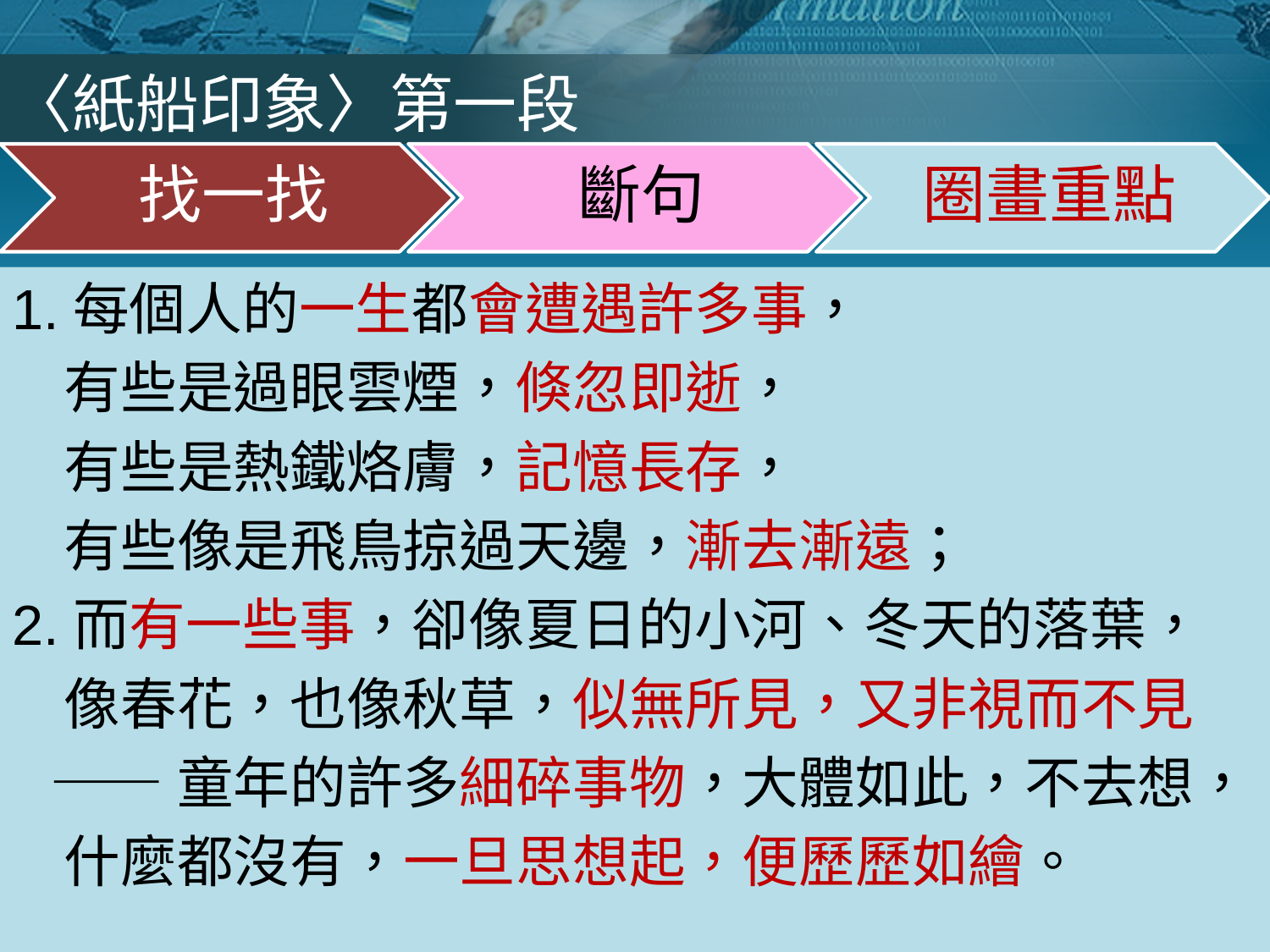

〈紙船印象〉第一段
找一找
斷句
圈畫重點
1.每個人的一生都會遭遇許多事，
   有些是過眼雲煙，倏忽即逝，
   有些是熱鐵烙膚，記憶長存，
   有些像是飛鳥掠過天邊，漸去漸遠；
2.而有一些事，卻像夏日的小河、冬天的落葉，
   像春花，也像秋草，似無所見，又非視而不見
   ——童年的許多細碎事物，大體如此，不去想，
   什麼都沒有，一旦思想起，便歷歷如繪。